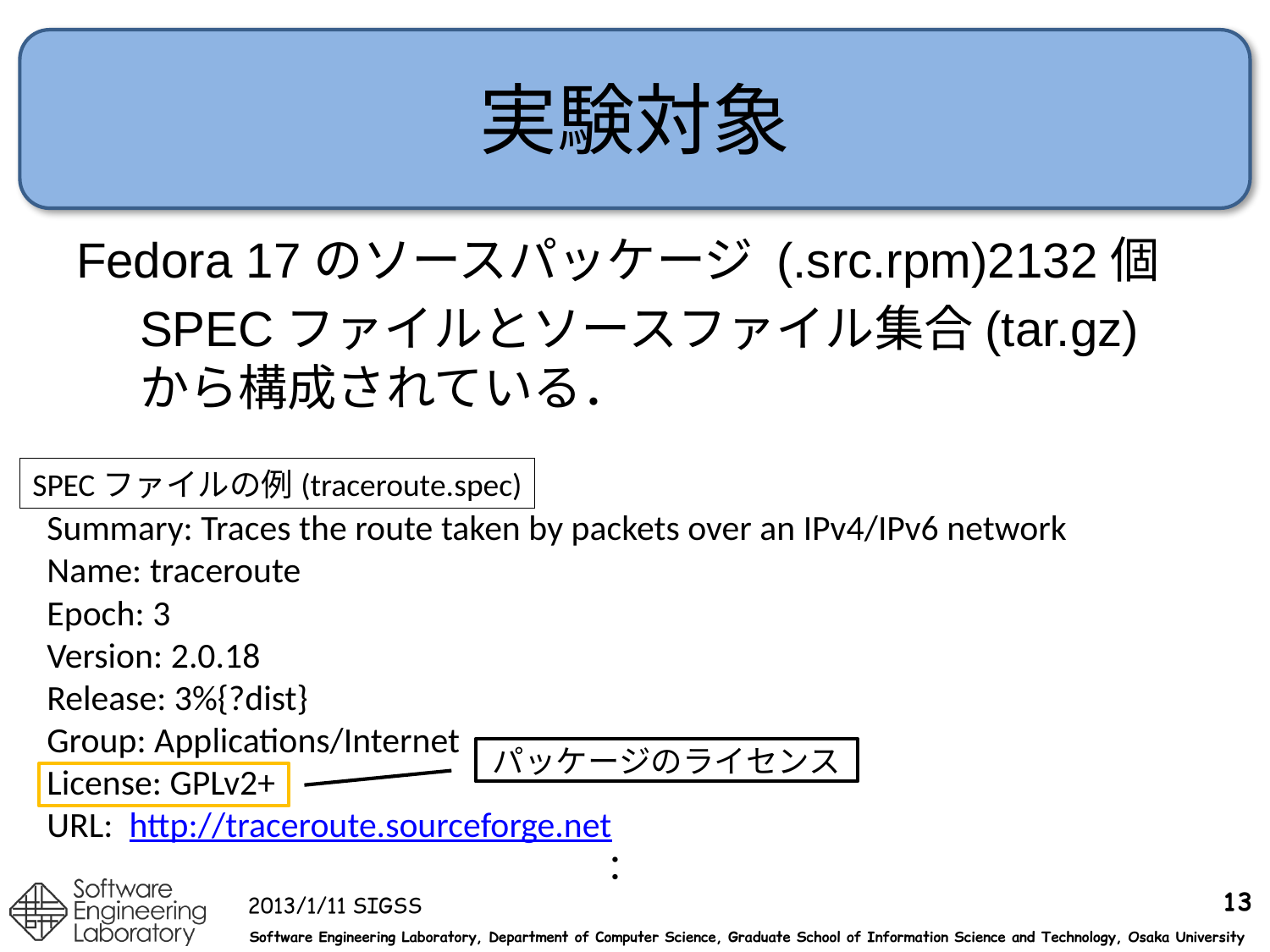

# 実験対象
Fedora 17のソースパッケージ (.src.rpm)2132個
SPECファイルとソースファイル集合(tar.gz)から構成されている．

SPECファイルの例(traceroute.spec)
Summary: Traces the route taken by packets over an IPv4/IPv6 network
Name: traceroute
Epoch: 3
Version: 2.0.18
Release: 3%{?dist}
Group: Applications/Internet
License: GPLv2+
URL:  http://traceroute.sourceforge.net
：
パッケージのライセンス

13
2013/1/11 SIGSS